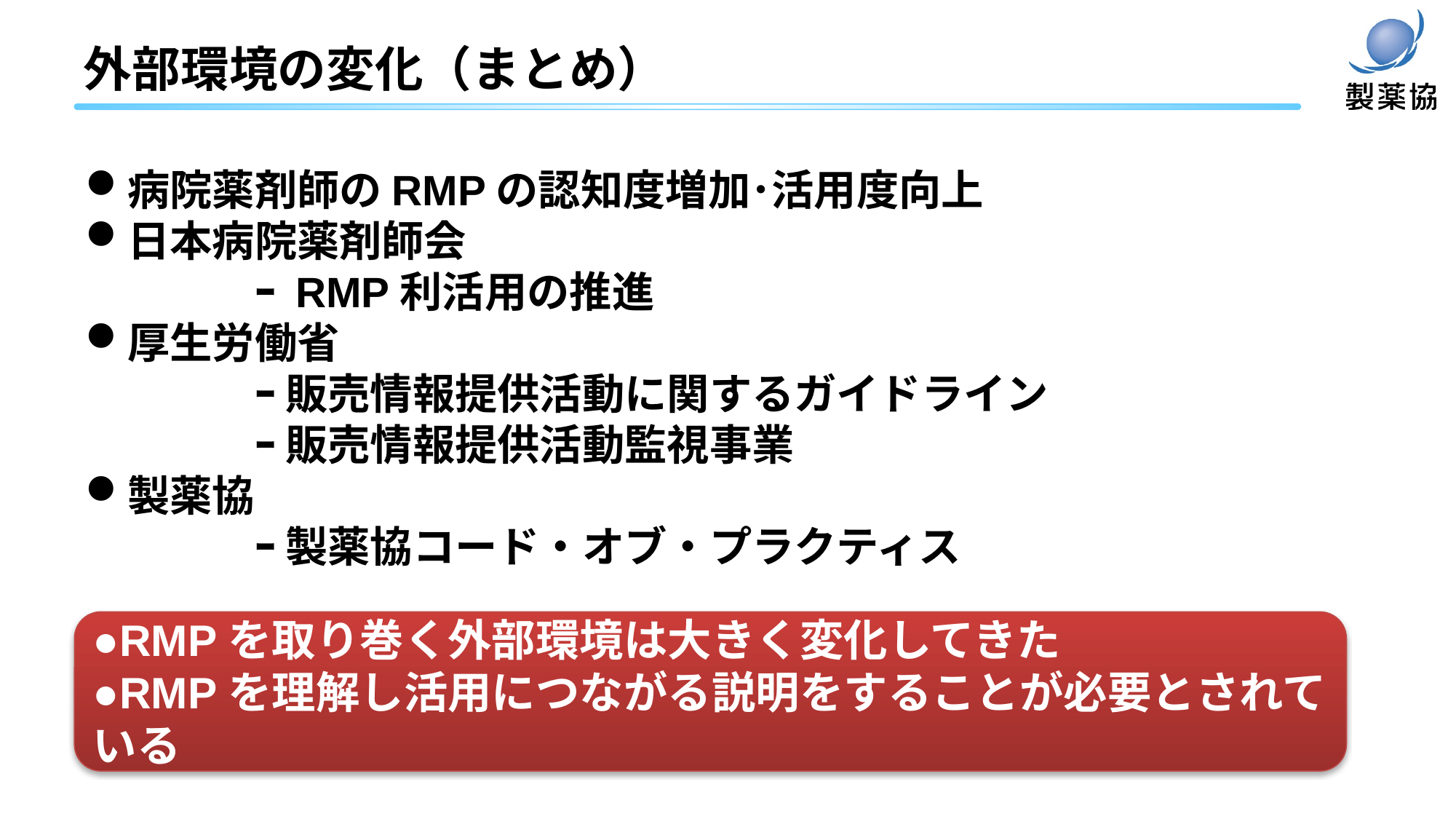

# 外部環境の変化（まとめ）
病院薬剤師のRMPの認知度増加･活用度向上
日本病院薬剤師会
　　　　ｰ RMP利活用の推進
厚生労働省
　　　　ｰ 販売情報提供活動に関するガイドライン
　　　　ｰ 販売情報提供活動監視事業
製薬協
　　　　ｰ 製薬協コード・オブ・プラクティス

●RMPを取り巻く外部環境は大きく変化してきた
●RMPを理解し活用につながる説明をすることが必要とされている